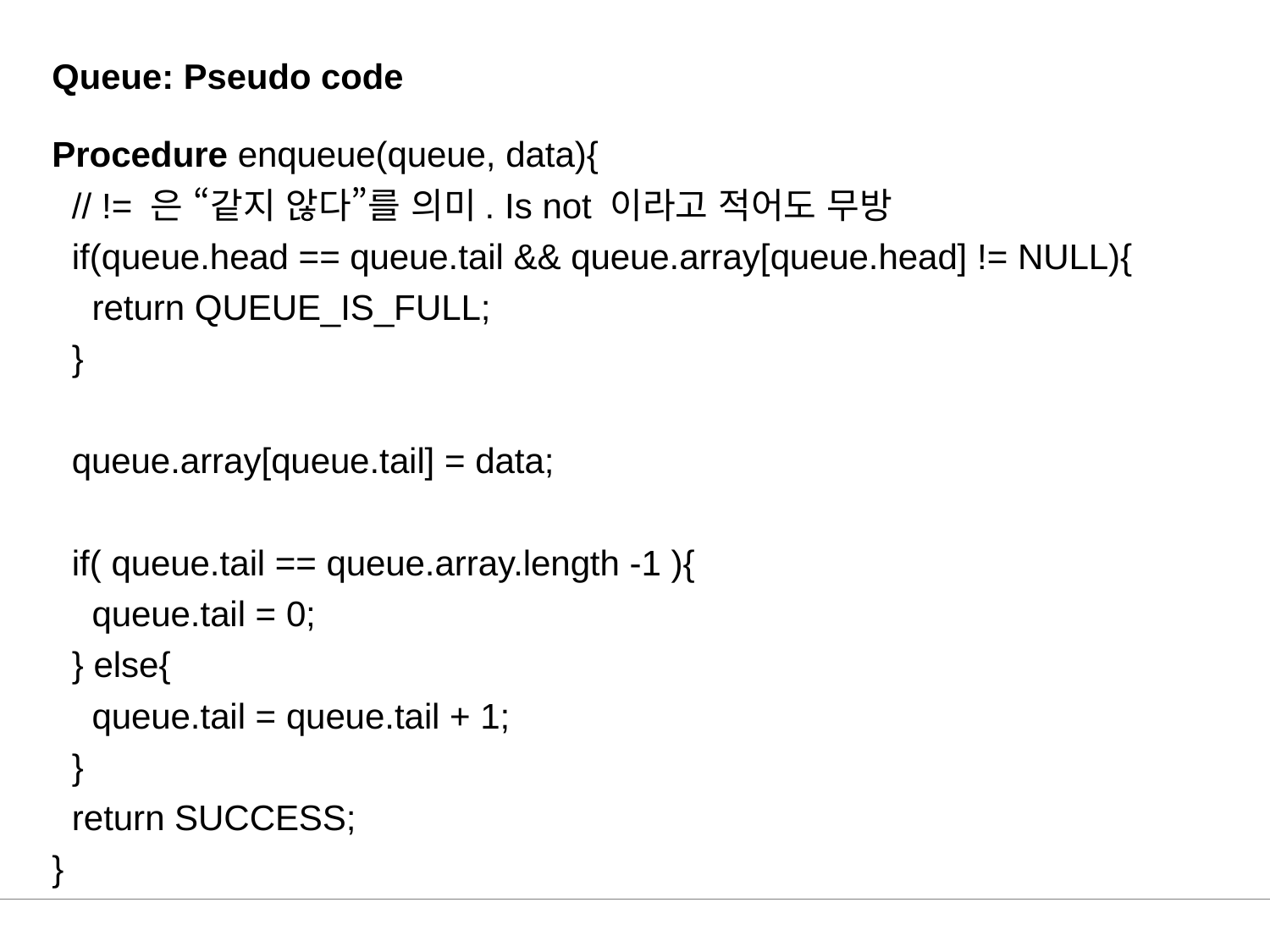

# Queue: Pseudo code
Procedure enqueue(queue, data){
  // != 은 “같지 않다”를 의미. Is not 이라고 적어도 무방
  if(queue.head == queue.tail && queue.array[queue.head] != NULL){
    return QUEUE_IS_FULL;
  }

  queue.array[queue.tail] = data;

  if( queue.tail == queue.array.length -1 ){
    queue.tail = 0;
  } else{
    queue.tail = queue.tail + 1;
  }
  return SUCCESS;
}